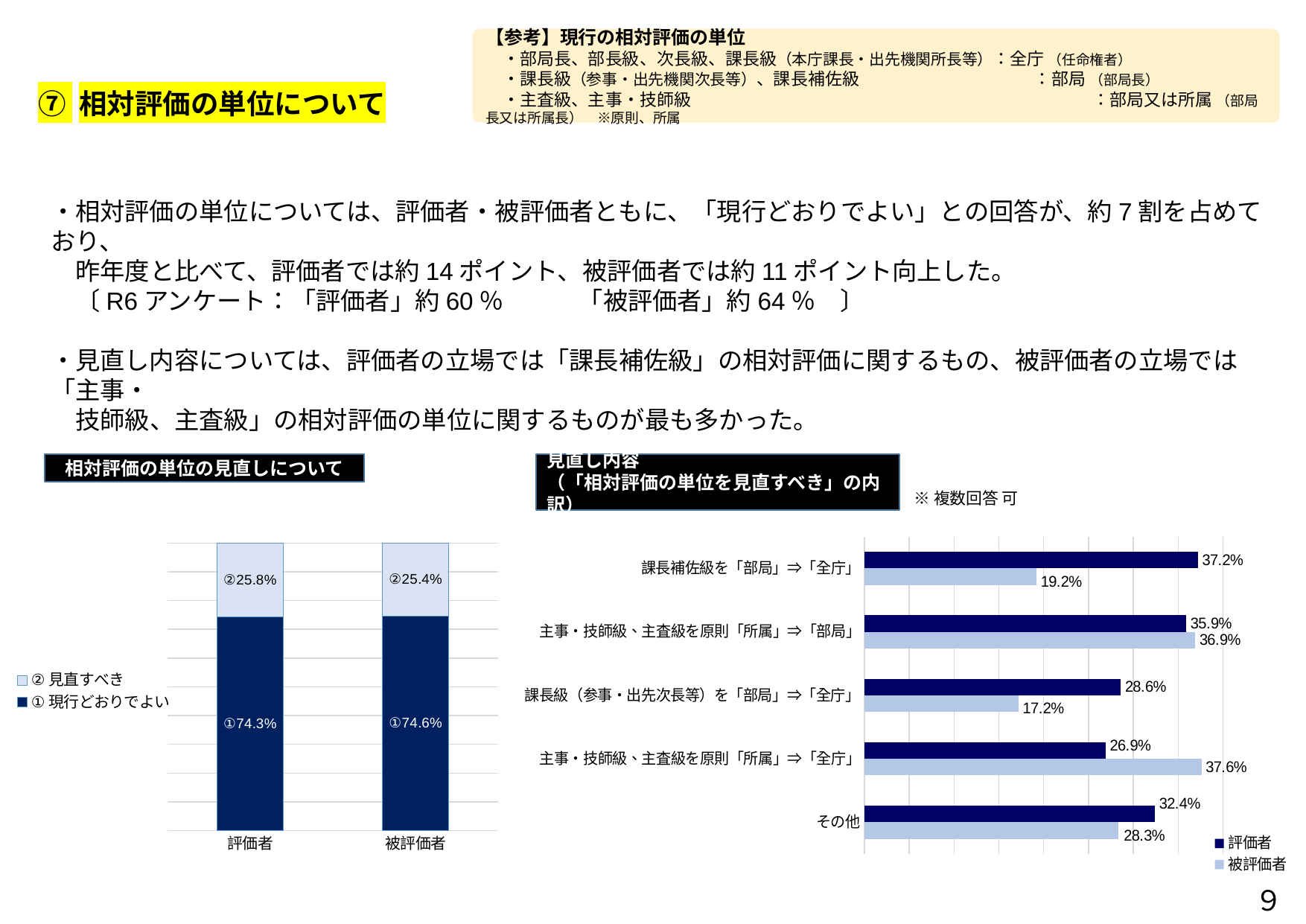

【参考】現行の相対評価の単位
　・部局長、部長級、次長級、課長級（本庁課長・出先機関所長等）：全庁 （任命権者）
　・課長級（参事・出先機関次長等）、課長補佐級　　　　　　　　　　 ：部局 （部局長）
　・主査級、主事・技師級　　　　　　　　　　　　　　　　　　　 　　　　 ：部局又は所属 （部局長又は所属長）　※原則、所属
⑦ 相対評価の単位について
・相対評価の単位については、評価者・被評価者ともに、「現行どおりでよい」との回答が、約7割を占めており、
　昨年度と比べて、評価者では約14ポイント、被評価者では約11ポイント向上した。
　〔R6アンケート：「評価者」約60％　　　「被評価者」約64％　〕

・見直し内容については、評価者の立場では「課長補佐級」の相対評価に関するもの、被評価者の立場では「主事・
　技師級、主査級」の相対評価の単位に関するものが最も多かった。
相対評価の単位の見直しについて
見直し内容
（「相対評価の単位を見直すべき」の内訳）
※複数回答 可

### Chart

| Category | ①現行どおりでよい | ②見直すべき |
|---|---|---|
| 評価者 | 0.7425 | 0.2575 |
| 被評価者 | 0.746 | 0.254 |

### Chart

| Category | 被評価者 | 評価者 |
|---|---|---|
| その他 | 0.283 | 0.324 |
| 主事・技師級、主査級を原則「所属」⇒「全庁」 | 0.376 | 0.269 |
| 課長級（参事・出先次長等）を「部局」⇒「全庁」 | 0.172 | 0.286 |
| 主事・技師級、主査級を原則「所属」⇒「部局」 | 0.369 | 0.359 |
| 課長補佐級を「部局」⇒「全庁」 | 0.192 | 0.372 |
９